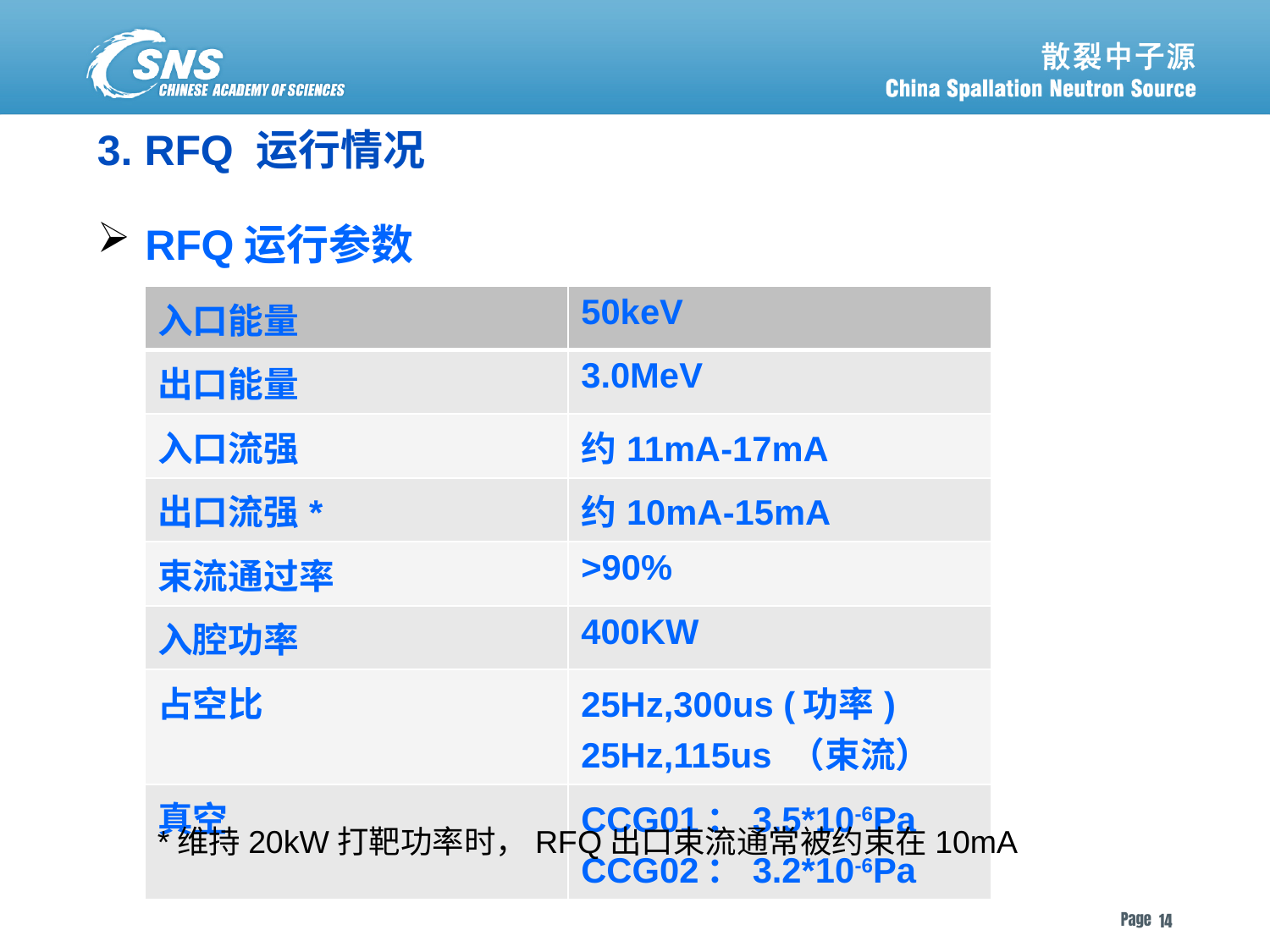

# 3. RFQ 运行情况
RFQ运行参数
| 入口能量 | 50keV |
| --- | --- |
| 出口能量 | 3.0MeV |
| 入口流强 | 约11mA-17mA |
| 出口流强\* | 约10mA-15mA |
| 束流通过率 | >90% |
| 入腔功率 | 400KW |
| 占空比 | 25Hz,300us (功率) 25Hz,115us （束流） |
| 真空 | CCG01：3.5\*10-6Pa CCG02：3.2\*10-6Pa |
*维持20kW打靶功率时，RFQ出口束流通常被约束在10mA
14